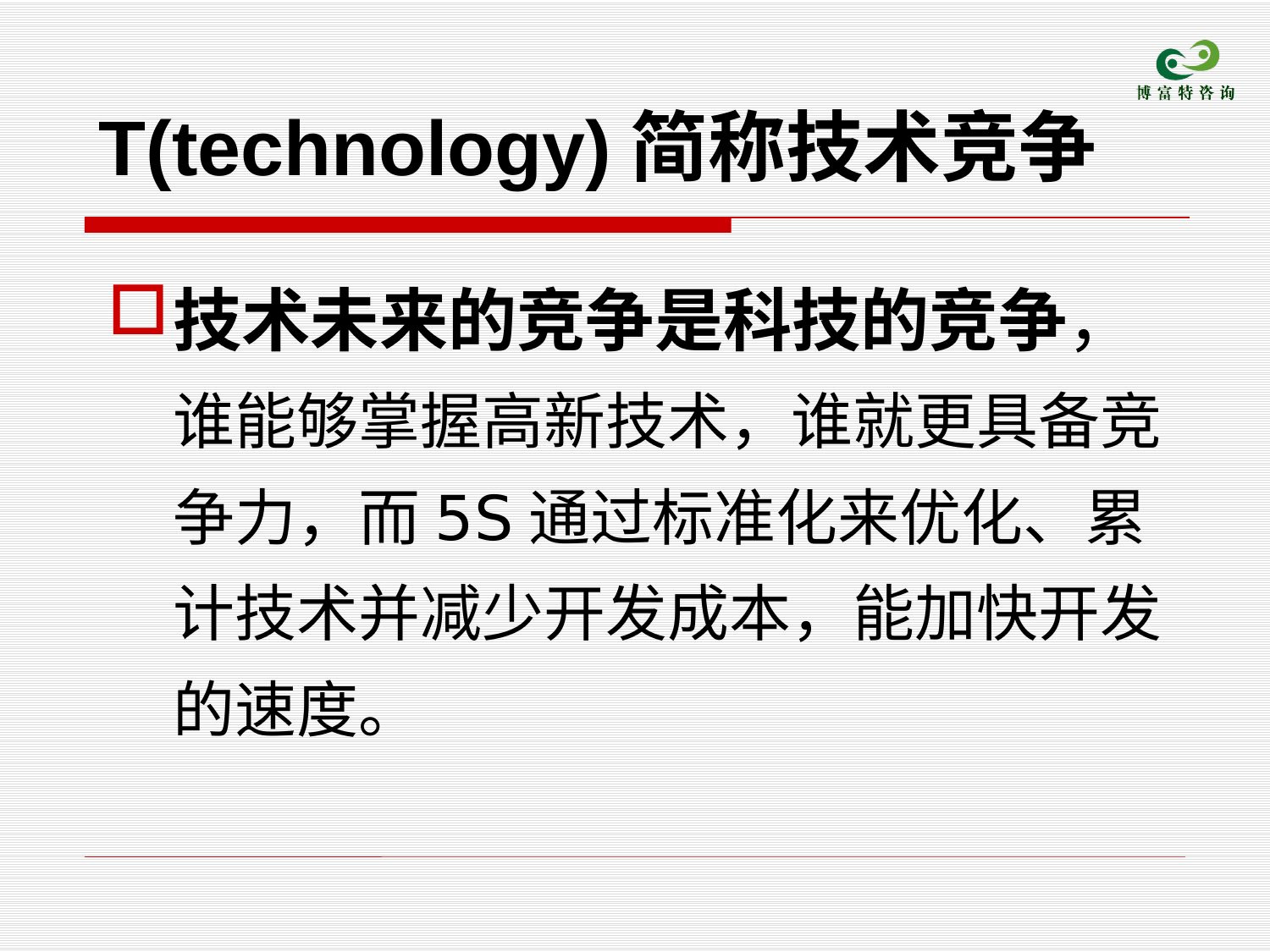

T(technology)简称技术竞争
技术未来的竞争是科技的竞争，谁能够掌握高新技术，谁就更具备竞争力，而5S通过标准化来优化、累计技术并减少开发成本，能加快开发的速度。
27